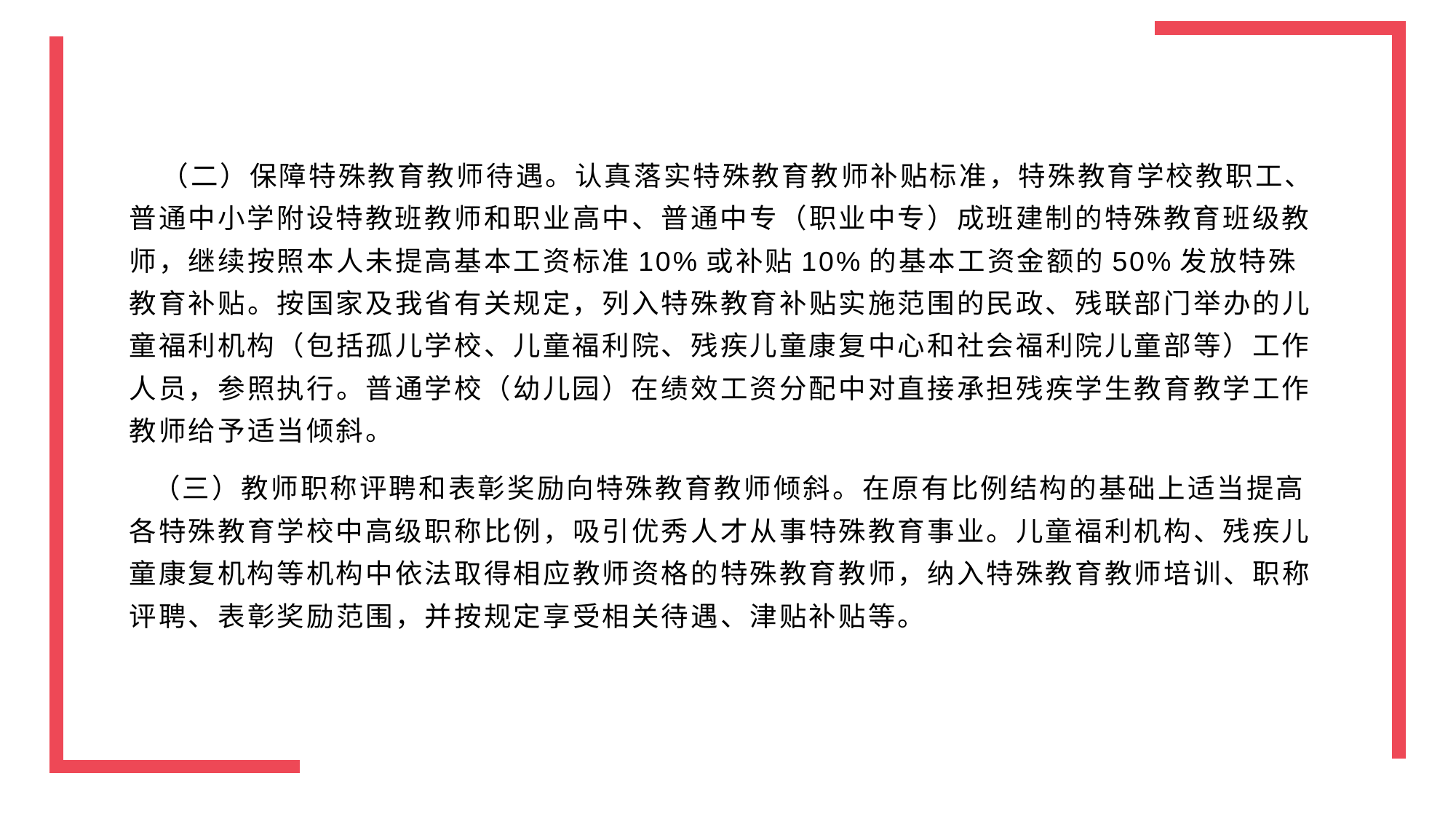

（二）保障特殊教育教师待遇。认真落实特殊教育教师补贴标准，特殊教育学校教职工、普通中小学附设特教班教师和职业高中、普通中专（职业中专）成班建制的特殊教育班级教师，继续按照本人未提高基本工资标准10%或补贴10%的基本工资金额的50%发放特殊教育补贴。按国家及我省有关规定，列入特殊教育补贴实施范围的民政、残联部门举办的儿童福利机构（包括孤儿学校、儿童福利院、残疾儿童康复中心和社会福利院儿童部等）工作人员，参照执行。普通学校（幼儿园）在绩效工资分配中对直接承担残疾学生教育教学工作教师给予适当倾斜。
  （三）教师职称评聘和表彰奖励向特殊教育教师倾斜。在原有比例结构的基础上适当提高各特殊教育学校中高级职称比例，吸引优秀人才从事特殊教育事业。儿童福利机构、残疾儿童康复机构等机构中依法取得相应教师资格的特殊教育教师，纳入特殊教育教师培训、职称评聘、表彰奖励范围，并按规定享受相关待遇、津贴补贴等。